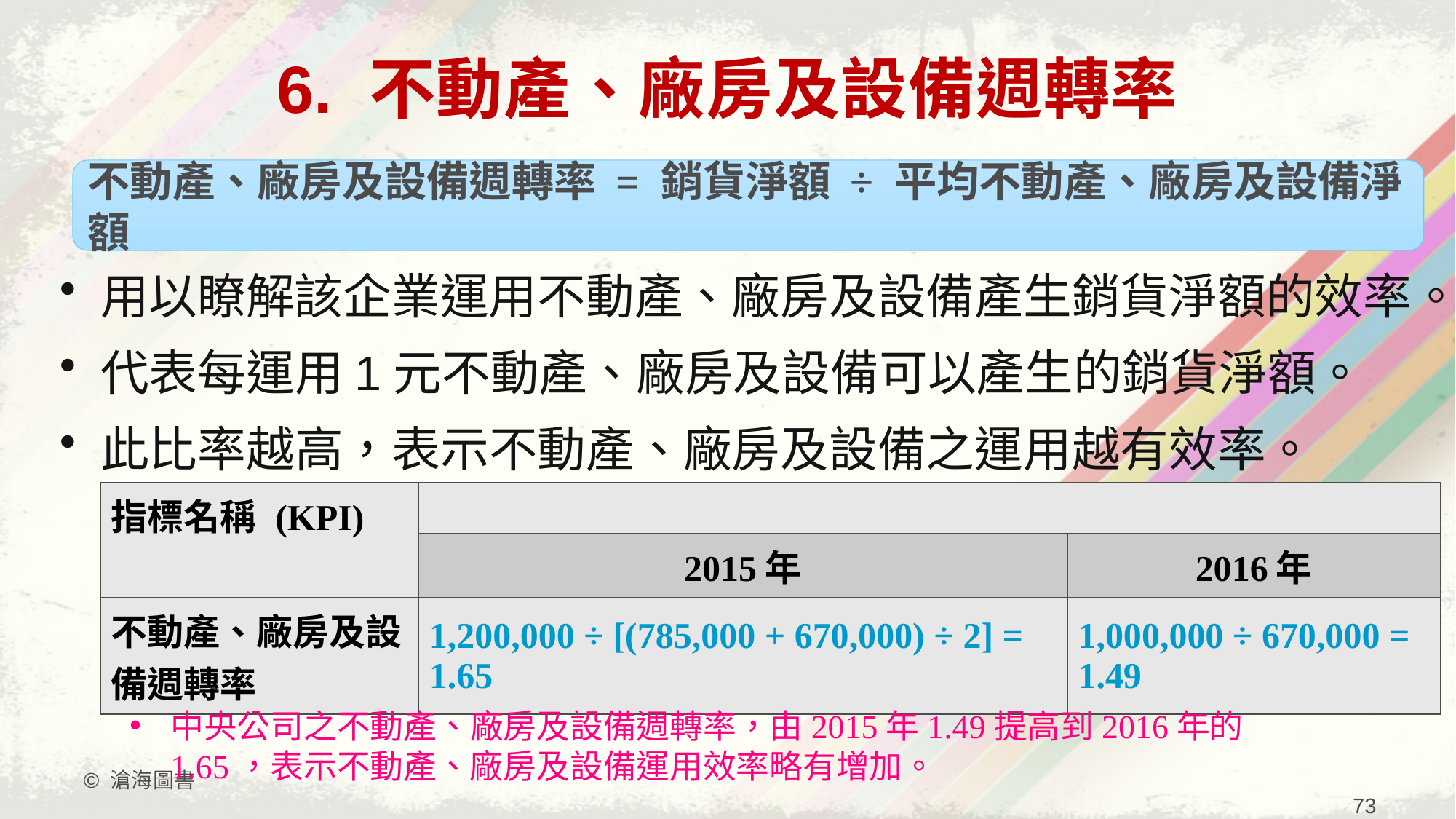

# 6. 不動產、廠房及設備週轉率
不動產、廠房及設備週轉率 = 銷貨淨額 ÷ 平均不動產、廠房及設備淨額
用以瞭解該企業運用不動產、廠房及設備產生銷貨淨額的效率。
代表每運用1元不動產、廠房及設備可以產生的銷貨淨額。
此比率越高，表示不動產、廠房及設備之運用越有效率。
| 指標名稱 (KPI) |  |  |
| --- | --- | --- |
|  | 2015年 | 2016年 |
| 不動產、廠房及設備週轉率 | 1,200,000 ÷ [(785,000 + 670,000) ÷ 2] = 1.65 | 1,000,000 ÷ 670,000 = 1.49 |
中央公司之不動產、廠房及設備週轉率，由2015年1.49提高到2016年的1.65，表示不動產、廠房及設備運用效率略有增加。
© 滄海圖書
73